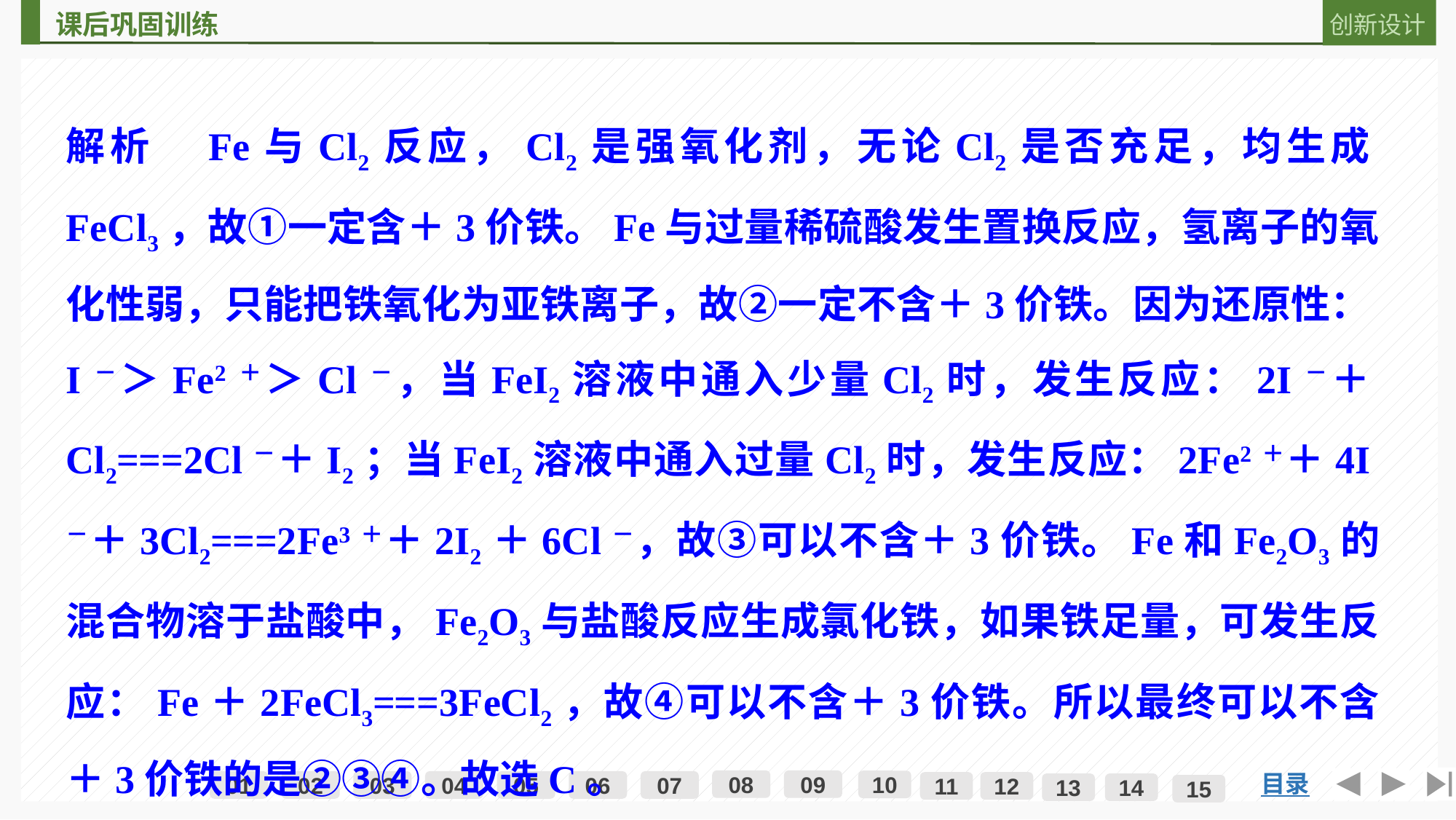

解析　Fe与Cl2反应，Cl2是强氧化剂，无论Cl2是否充足，均生成FeCl3，故①一定含＋3价铁。Fe与过量稀硫酸发生置换反应，氢离子的氧化性弱，只能把铁氧化为亚铁离子，故②一定不含＋3价铁。因为还原性：I－＞Fe2＋＞Cl－，当FeI2溶液中通入少量Cl2时，发生反应：2I－＋Cl2===2Cl－＋I2；当FeI2溶液中通入过量Cl2时，发生反应：2Fe2＋＋4I－＋3Cl2===2Fe3＋＋2I2＋6Cl－，故③可以不含＋3价铁。Fe和Fe2O3的混合物溶于盐酸中，Fe2O3与盐酸反应生成氯化铁，如果铁足量，可发生反应：Fe＋2FeCl3===3FeCl2，故④可以不含＋3价铁。所以最终可以不含＋3价铁的是②③④。故选C。